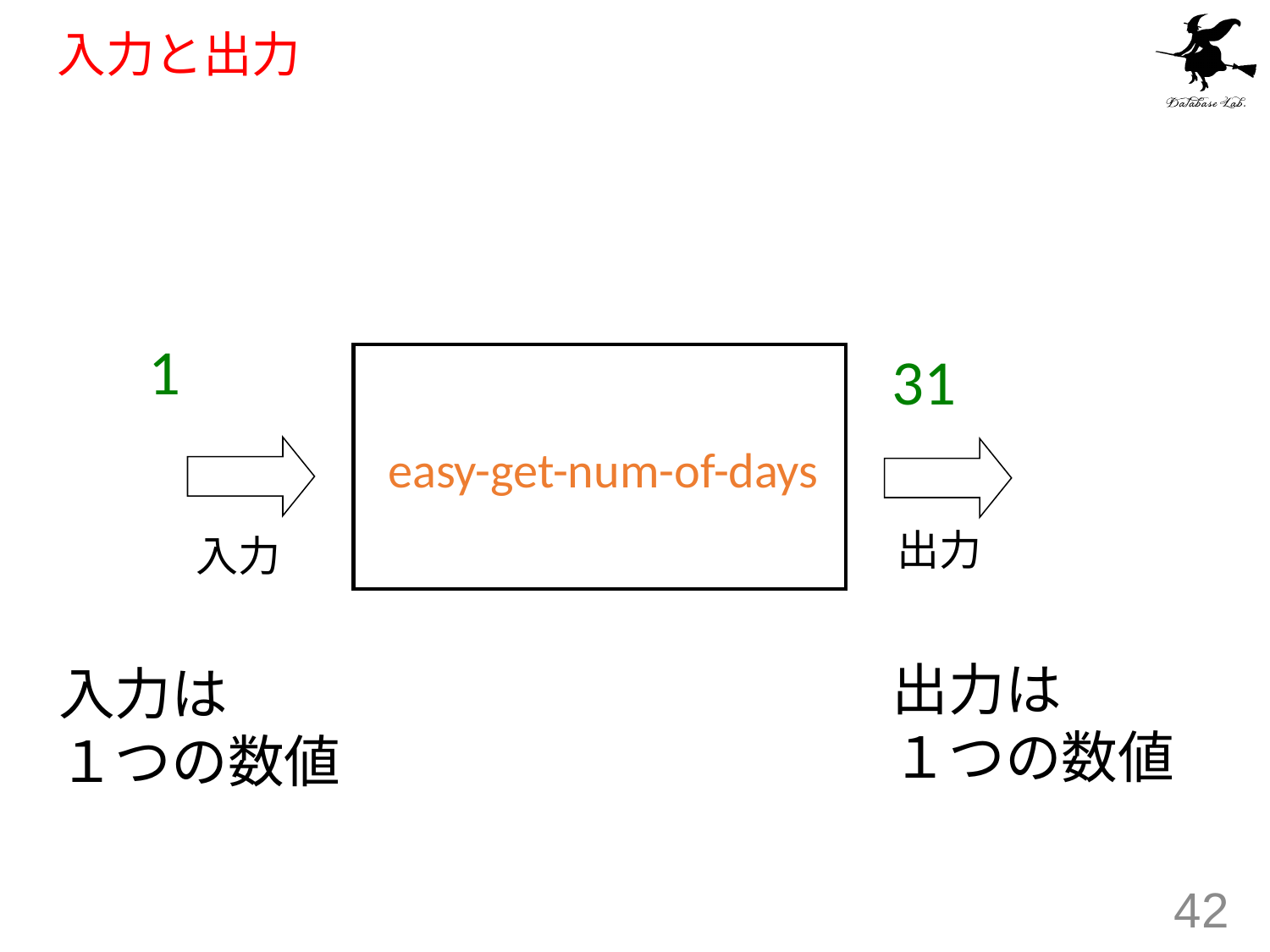

# 入力と出力
1
31

easy-get-num-of-days

出力
入力
出力は
１つの数値
入力は
１つの数値
42